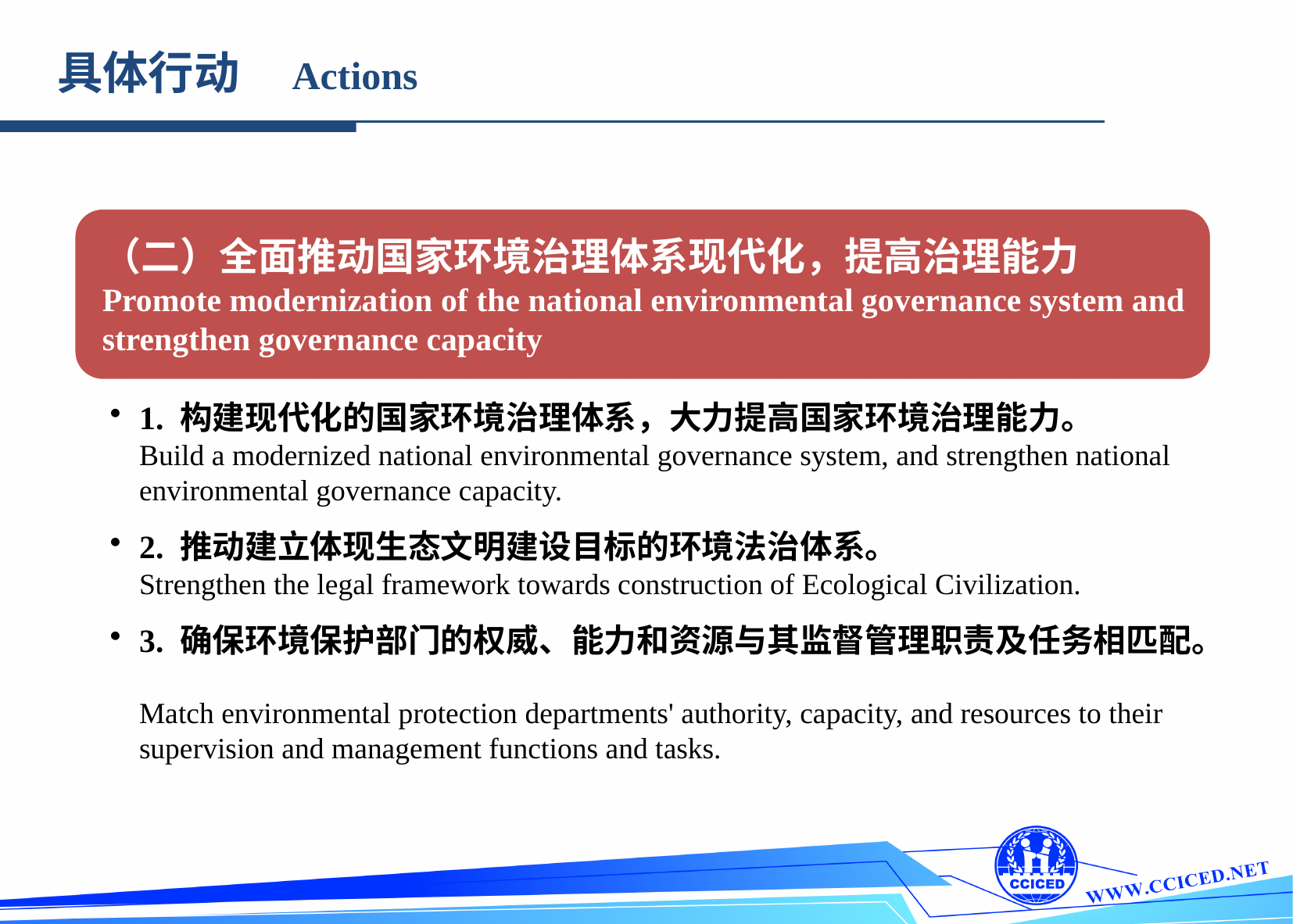

具体行动    Actions
（二）全面推动国家环境治理体系现代化，提高治理能力
Promote modernization of the national environmental governance system and strengthen governance capacity
1. 构建现代化的国家环境治理体系，大力提高国家环境治理能力。
Build a modernized national environmental governance system, and strengthen national environmental governance capacity.
2. 推动建立体现生态文明建设目标的环境法治体系。
Strengthen the legal framework towards construction of Ecological Civilization.
3. 确保环境保护部门的权威、能力和资源与其监督管理职责及任务相匹配。
Match environmental protection departments' authority, capacity, and resources to their supervision and management functions and tasks.